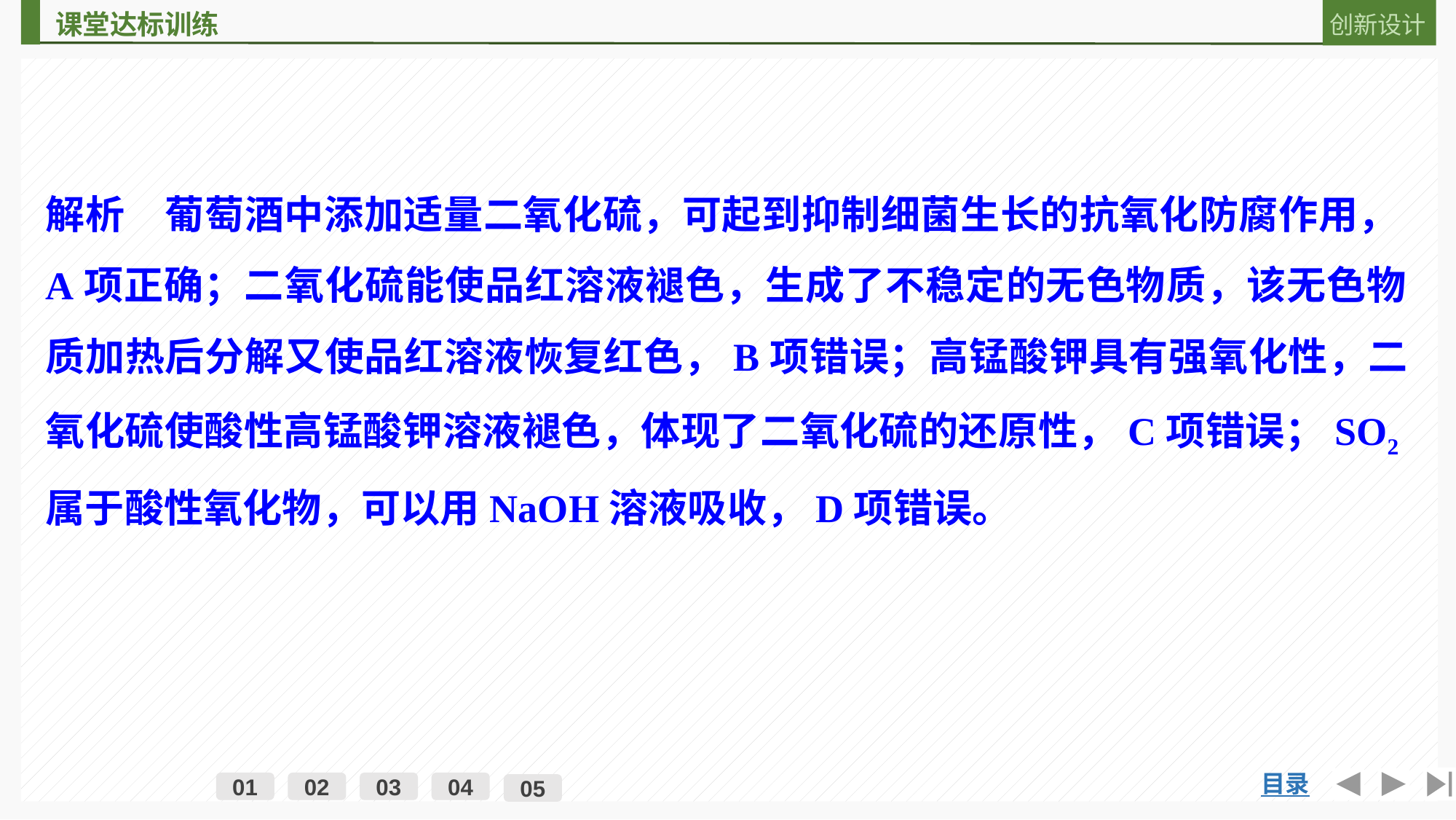

解析　葡萄酒中添加适量二氧化硫，可起到抑制细菌生长的抗氧化防腐作用，A项正确；二氧化硫能使品红溶液褪色，生成了不稳定的无色物质，该无色物质加热后分解又使品红溶液恢复红色，B项错误；高锰酸钾具有强氧化性，二氧化硫使酸性高锰酸钾溶液褪色，体现了二氧化硫的还原性，C项错误；SO2属于酸性氧化物，可以用NaOH溶液吸收，D项错误。